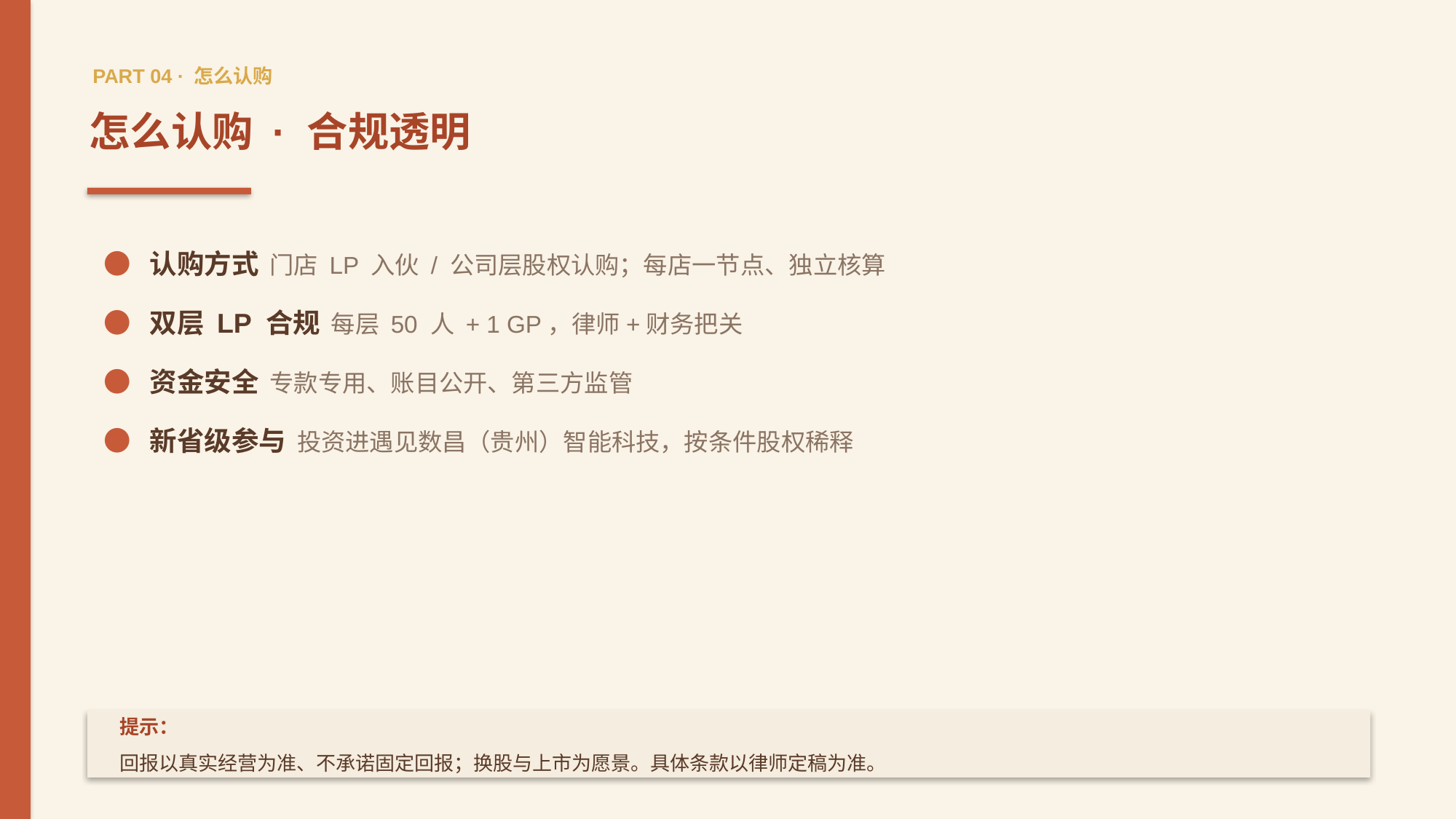

PART 04 · 怎么认购
怎么认购 · 合规透明

●  认购方式  门店 LP 入伙 / 公司层股权认购；每店一节点、独立核算
●  双层 LP 合规  每层 50 人 + 1 GP，律师+财务把关
●  资金安全  专款专用、账目公开、第三方监管
●  新省级参与  投资进遇见数昌（贵州）智能科技，按条件股权稀释

提示：
回报以真实经营为准、不承诺固定回报；换股与上市为愿景。具体条款以律师定稿为准。